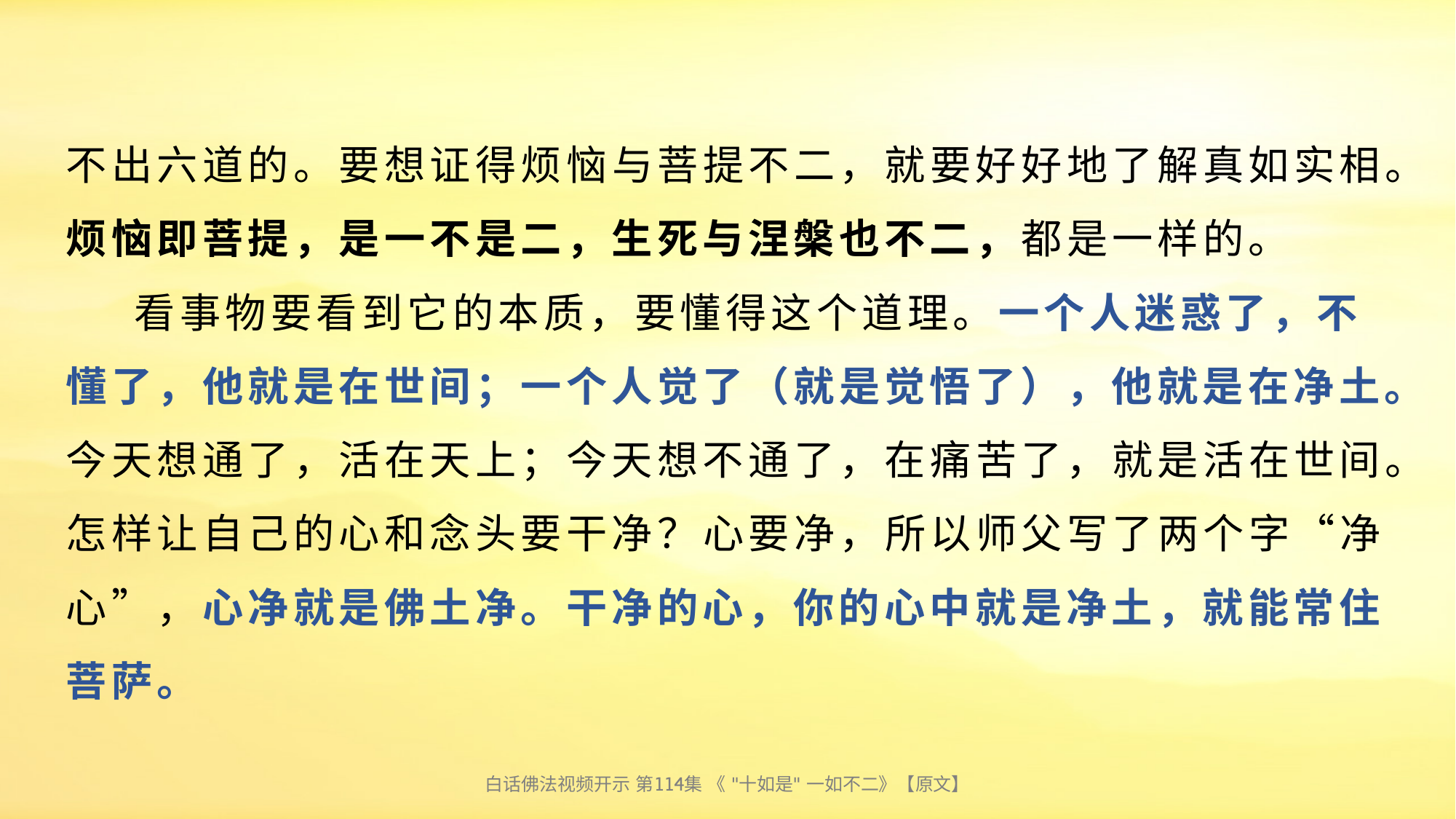

# 不出六道的。要想证得烦恼与菩提不二，就要好好地了解真如实相。烦恼即菩提，是一不是二，生死与涅槃也不二，都是一样的。 看事物要看到它的本质，要懂得这个道理。一个人迷惑了，不懂了，他就是在世间；一个人觉了（就是觉悟了），他就是在净土。今天想通了，活在天上；今天想不通了，在痛苦了，就是活在世间。怎样让自己的心和念头要干净？心要净，所以师父写了两个字“净心”，心净就是佛土净。干净的心，你的心中就是净土，就能常住菩萨。
白话佛法视频开示 第114集 《 "十如是" 一如不二》【原文】